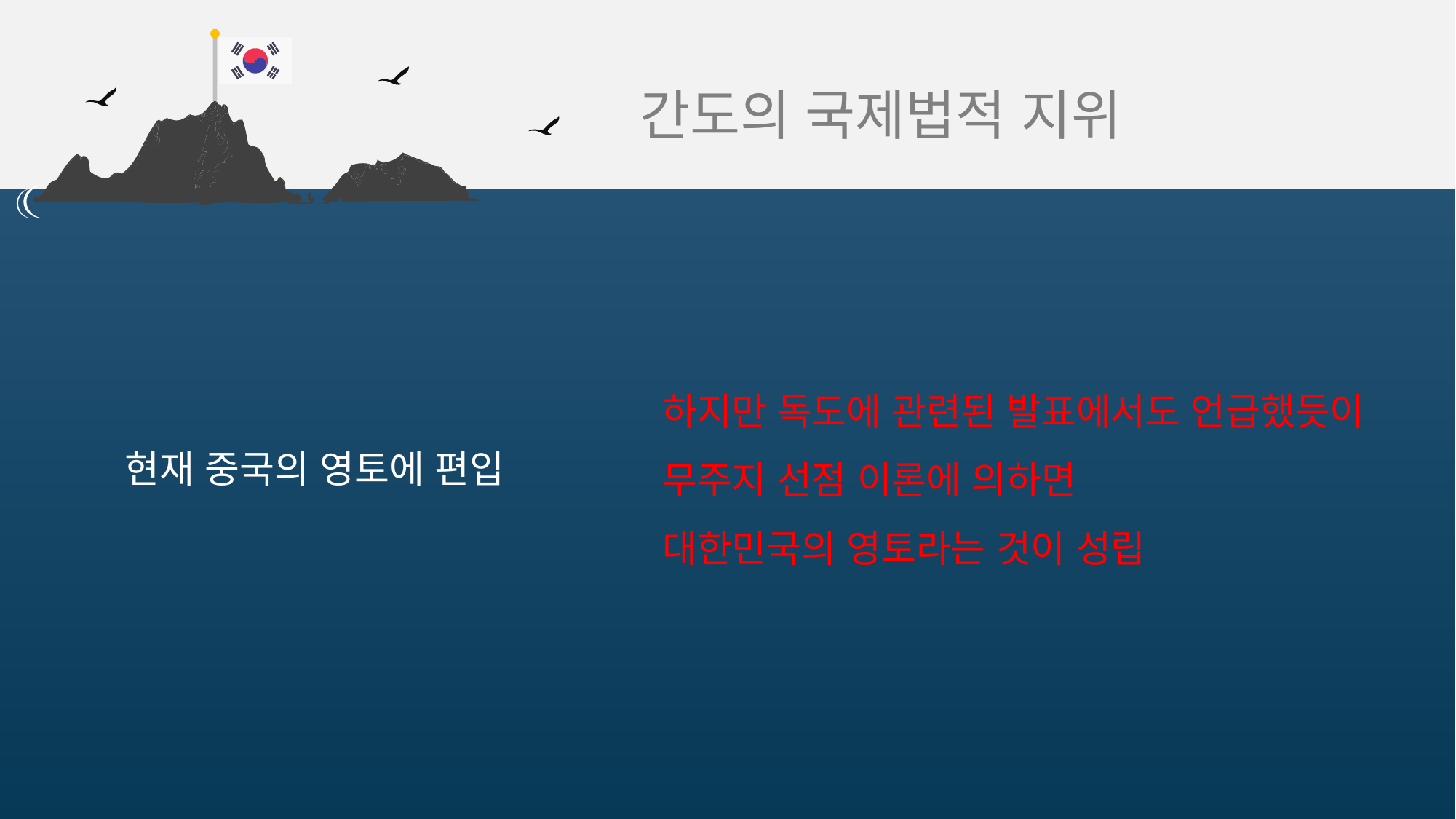

간도의 국제법적 지위

하지만 독도에 관련된 발표에서도 언급했듯이
무주지 선점 이론에 의하면
대한민국의 영토라는 것이 성립

현재 중국의 영토에 편입